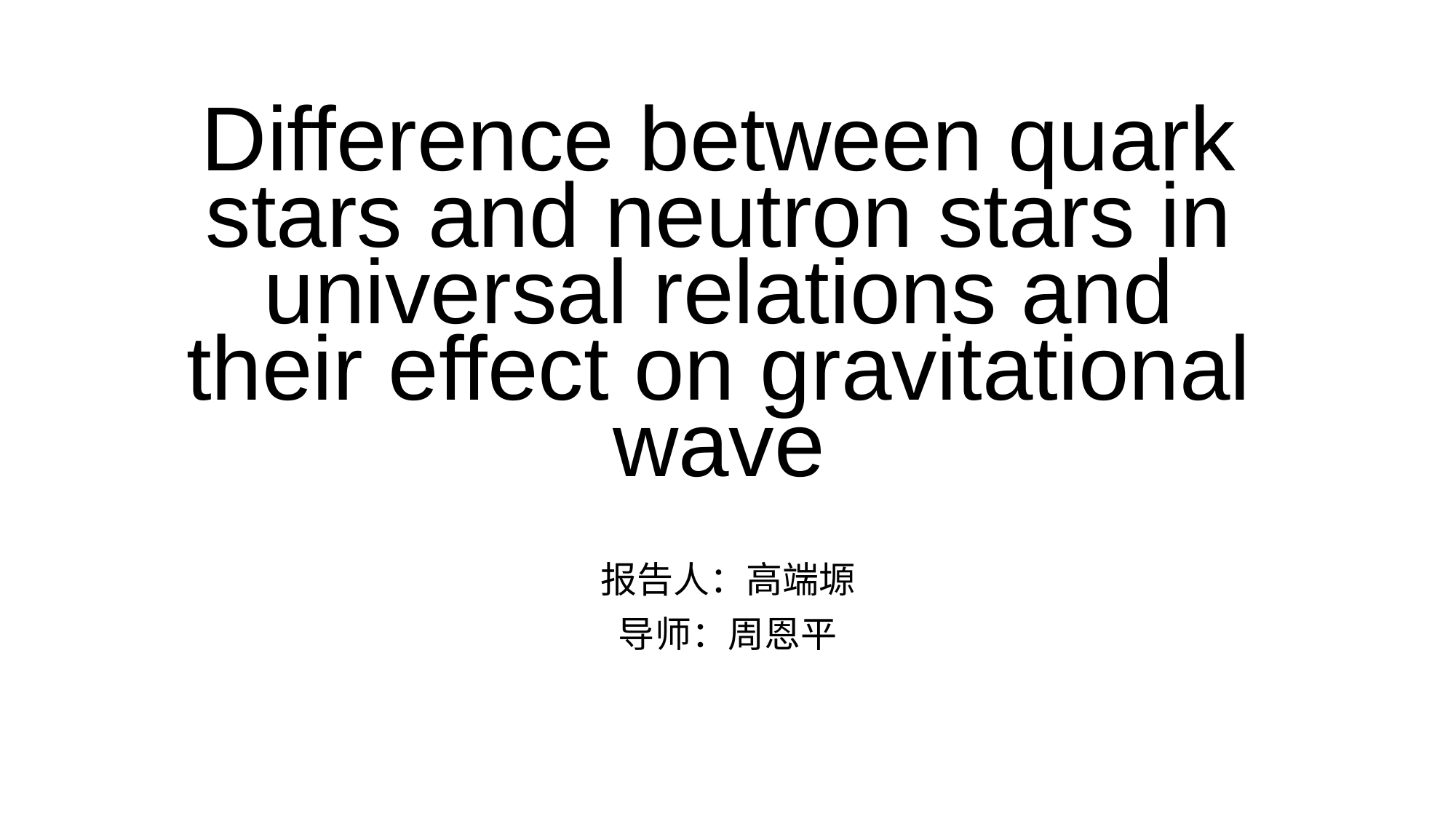

# Difference between quark stars and neutron stars in universal relations and their effect on gravitational wave
报告人：高端塬
导师：周恩平